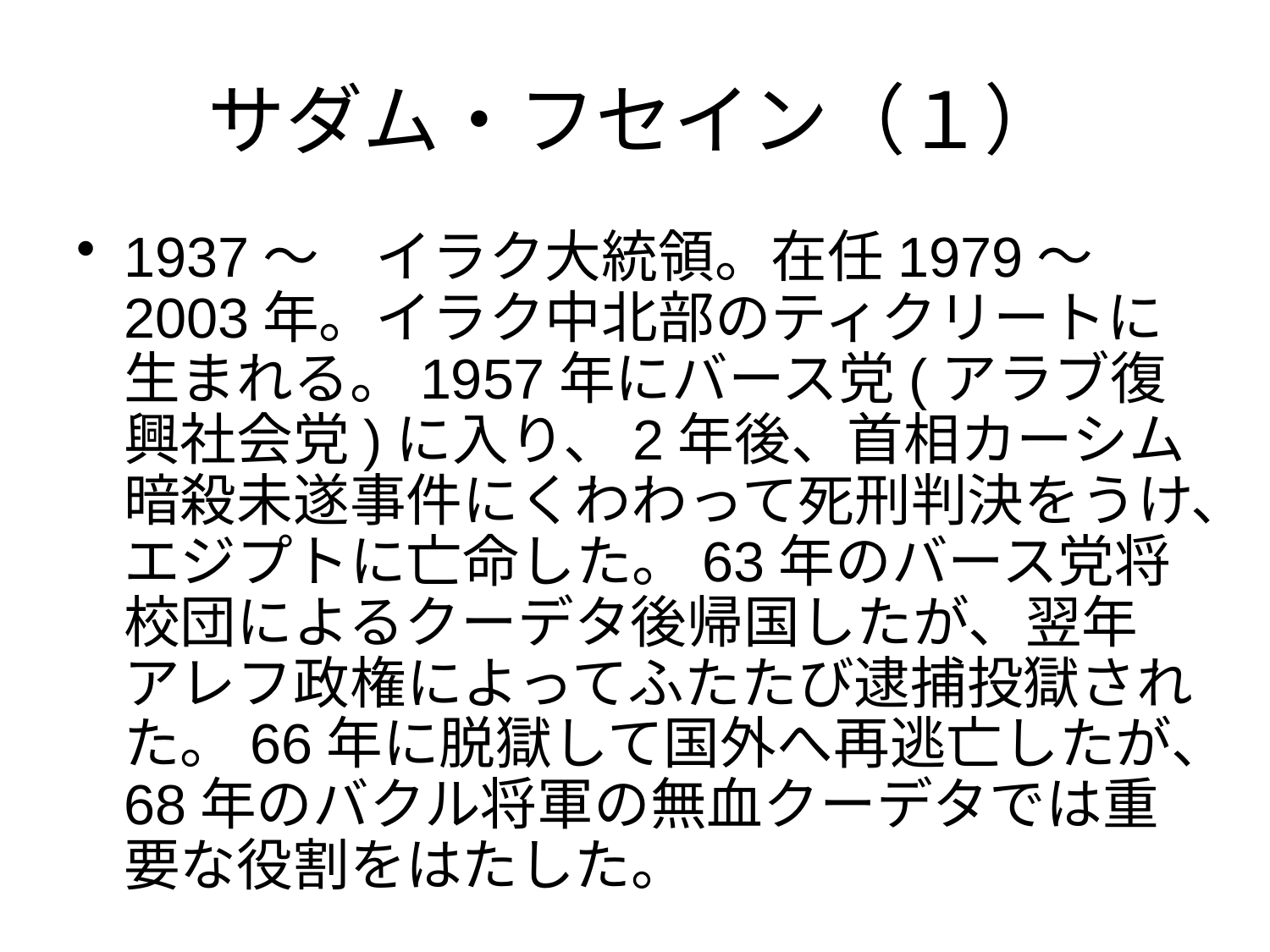

# サダム・フセイン（１）
1937～　イラク大統領。在任1979～2003年。イラク中北部のティクリートに生まれる。1957年にバース党(アラブ復興社会党)に入り、2年後、首相カーシム暗殺未遂事件にくわわって死刑判決をうけ、エジプトに亡命した。63年のバース党将校団によるクーデタ後帰国したが、翌年アレフ政権によってふたたび逮捕投獄された。66年に脱獄して国外へ再逃亡したが、68年のバクル将軍の無血クーデタでは重要な役割をはたした。